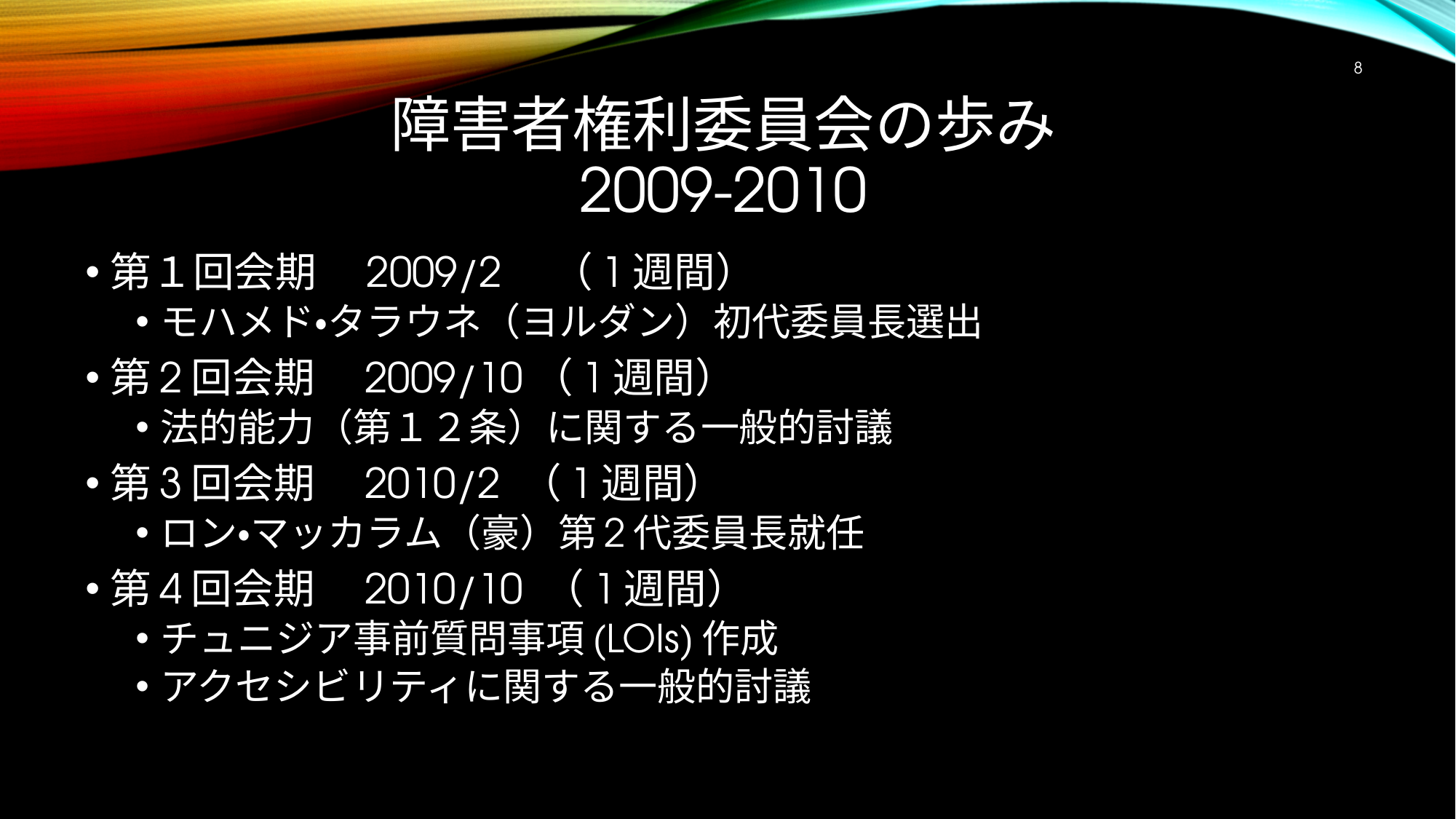

8
# 障害者権利委員会の歩み 2009-2010
第１回会期　2009/2　（1週間）
モハメド・タラウネ（ヨルダン）初代委員長選出
第2回会期　2009/10（1週間）
法的能力（第１２条）に関する一般的討議
第3回会期　2010/2 （1週間）
ロン・マッカラム（豪）第2代委員長就任
第4回会期　2010/10 （1週間）
チュニジア事前質問事項(LOIs)作成
アクセシビリティに関する一般的討議